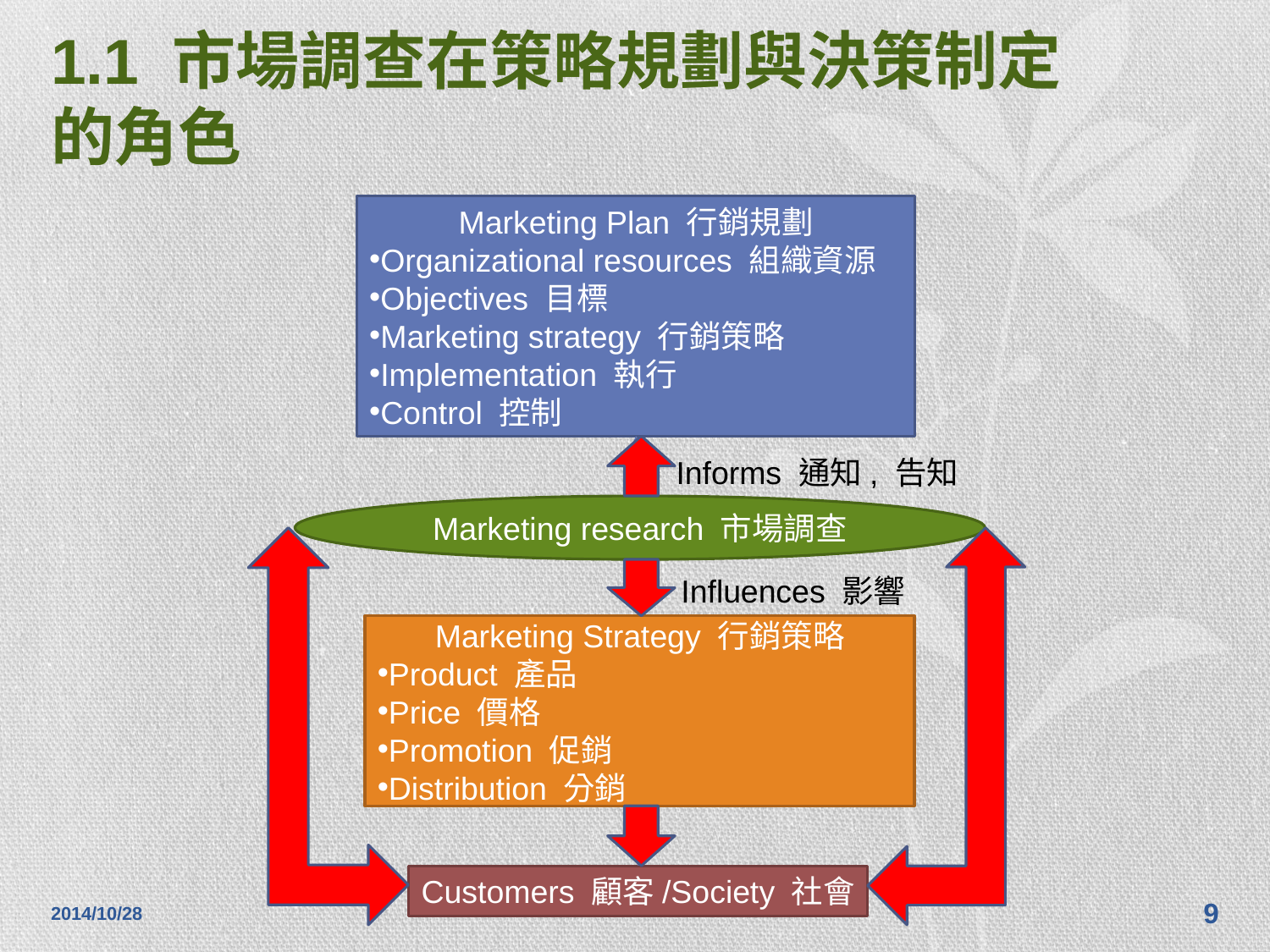

# 1.1 市場調查在策略規劃與決策制定 的角色
Marketing Plan 行銷規劃
Organizational resources 組織資源
Objectives 目標
Marketing strategy 行銷策略
Implementation 執行
Control 控制

Informs 通知, 告知
Marketing research 市場調查

Influences 影響
Marketing Strategy 行銷策略
Product 產品
Price 價格
Promotion 促銷
Distribution 分銷

Customers 顧客/Society 社會
2014/10/28
9